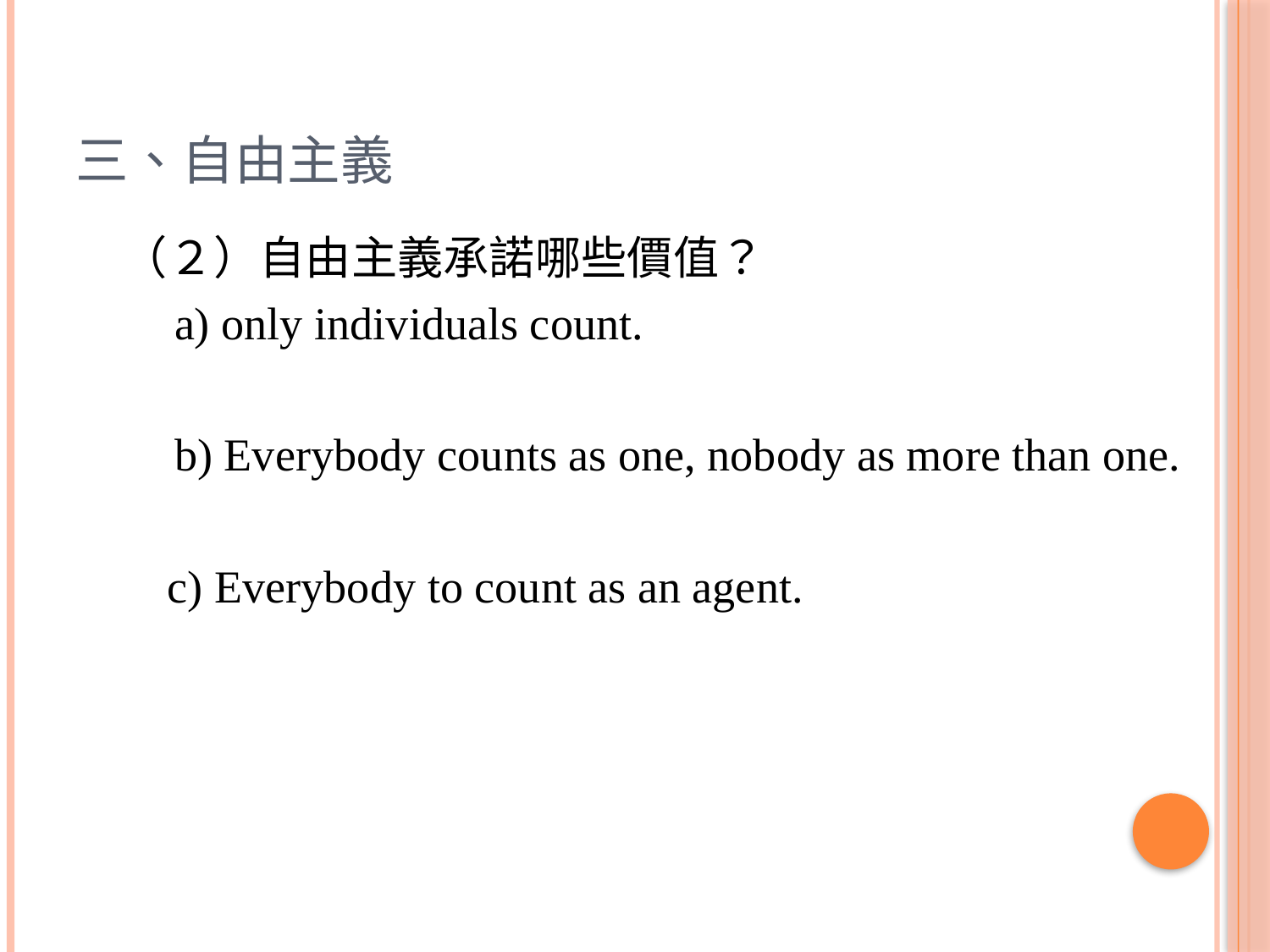

# 三、自由主義
　（２）自由主義承諾哪些價值？
　    a) only individuals count.

　    b) Everybody counts as one, nobody as more than one.

        c) Everybody to count as an agent.